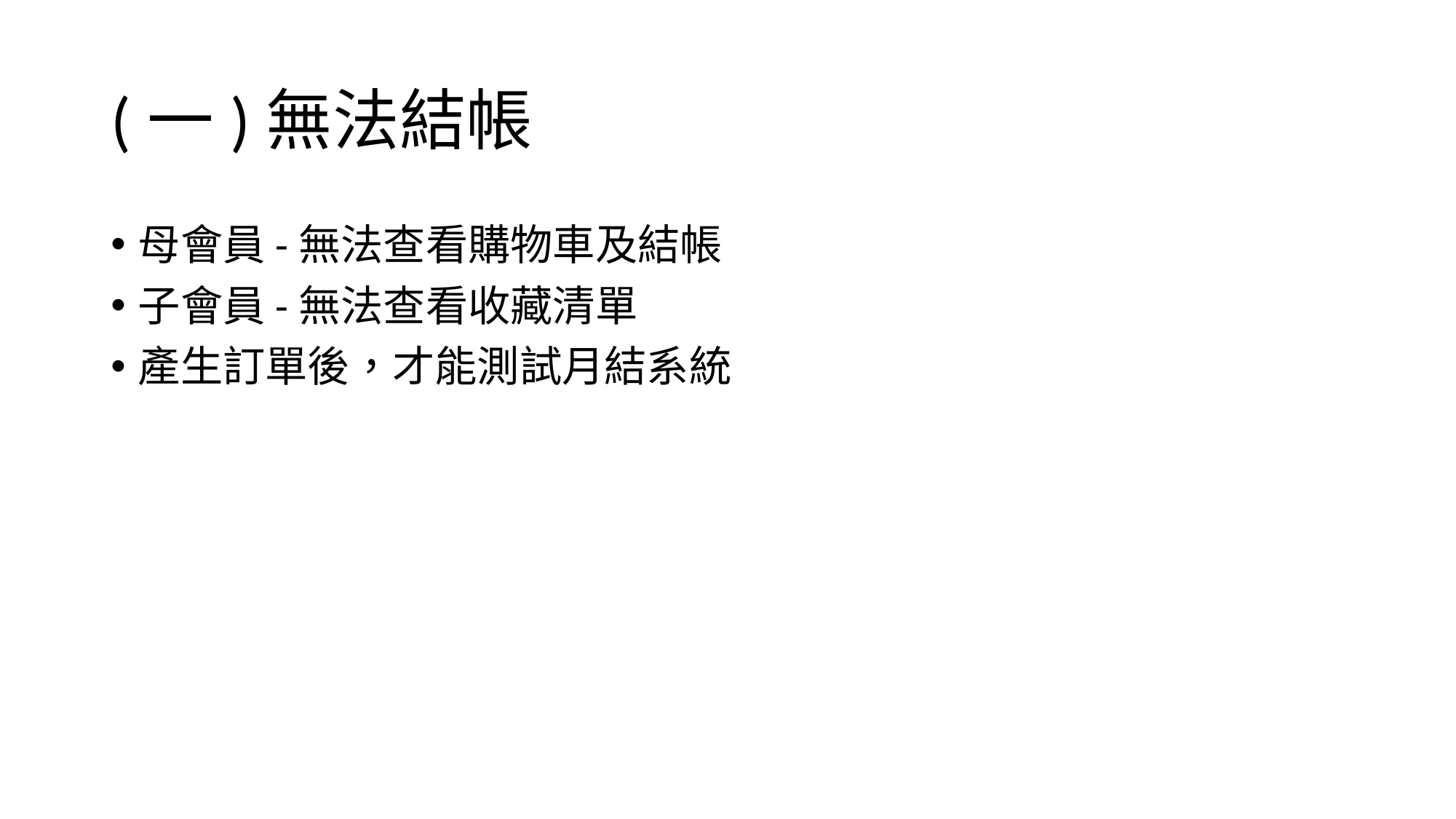

# (一)無法結帳
母會員-無法查看購物車及結帳
子會員-無法查看收藏清單
產生訂單後，才能測試月結系統